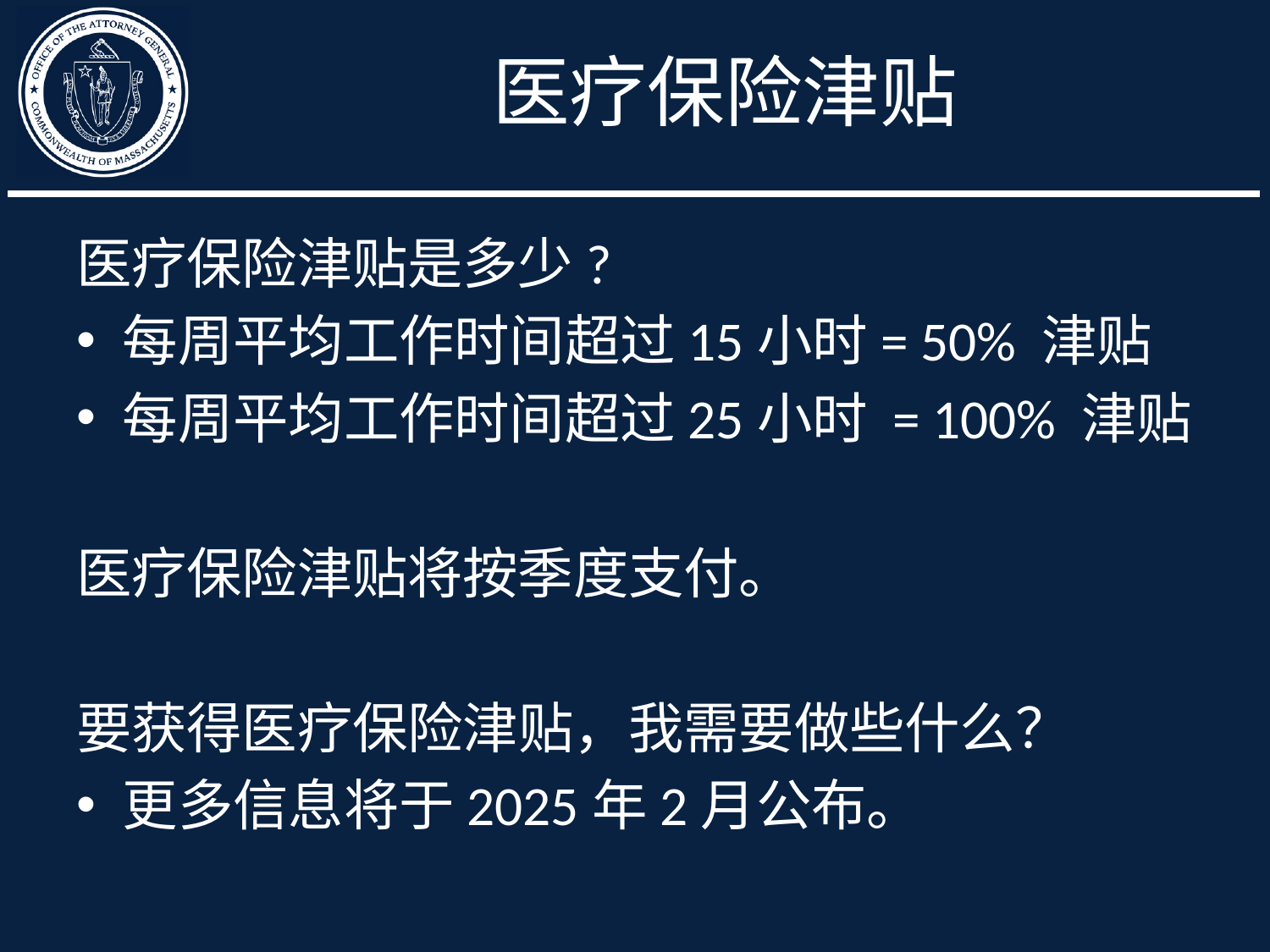

# 医疗保险津贴
医疗保险津贴是多少?
每周平均工作时间超过15小时= 50% 津贴
每周平均工作时间超过25小时 = 100% 津贴

医疗保险津贴将按季度支付。

要获得医疗保险津贴，我需要做些什么？
更多信息将于2025年2月公布。